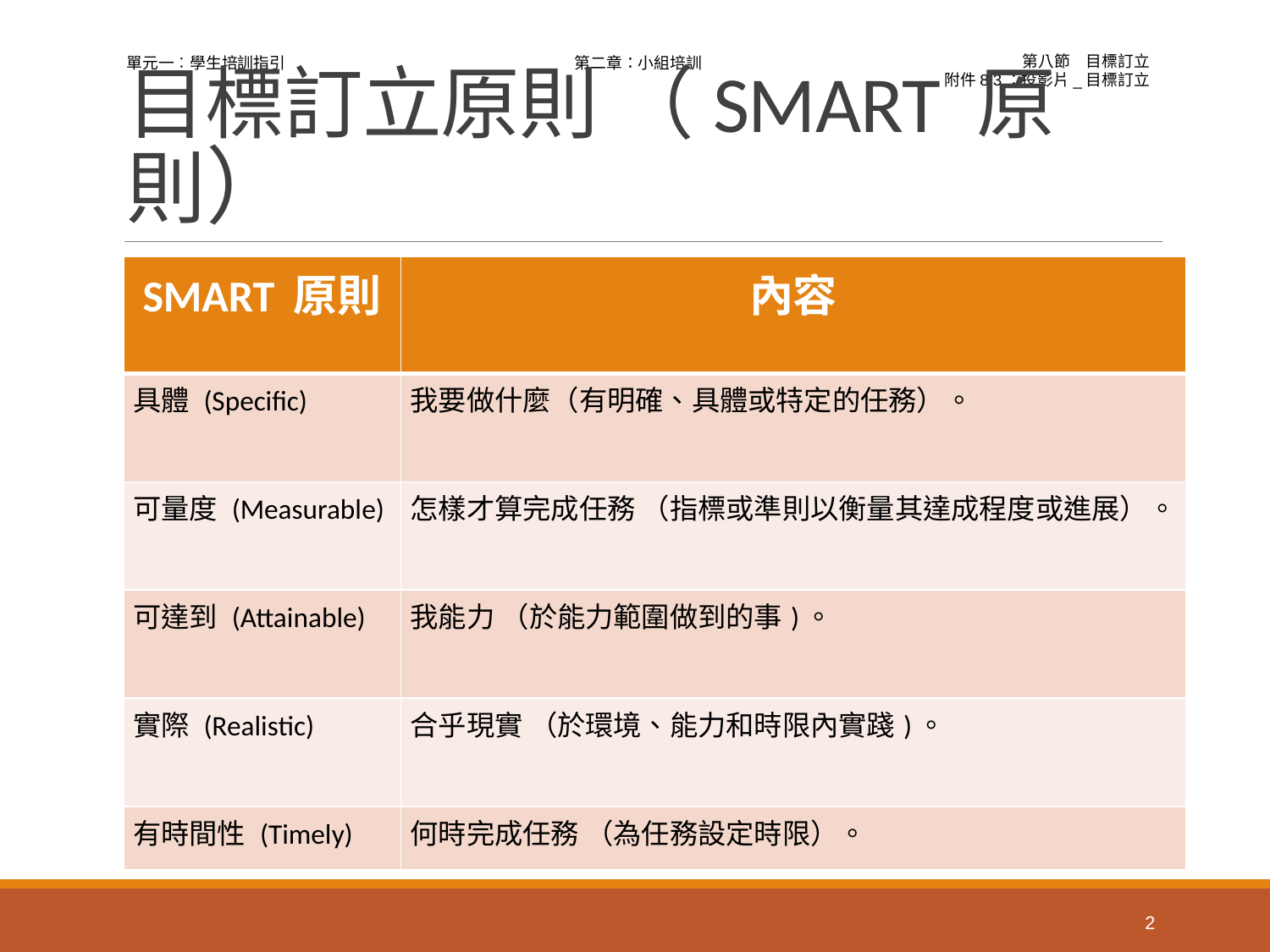

# 目標訂立原則 （SMART 原則）
| SMART 原則 | 內容 |
| --- | --- |
| 具體 (Specific) | 我要做什麼（有明確、具體或特定的任務）。 |
| 可量度 (Measurable) | 怎樣才算完成任務 （指標或準則以衡量其達成程度或進展）。 |
| 可達到 (Attainable) | 我能力 （於能力範圍做到的事)。 |
| 實際 (Realistic) | 合乎現實 （於環境、能力和時限內實踐)。 |
| 有時間性 (Timely) | 何時完成任務 （為任務設定時限）。 |
2